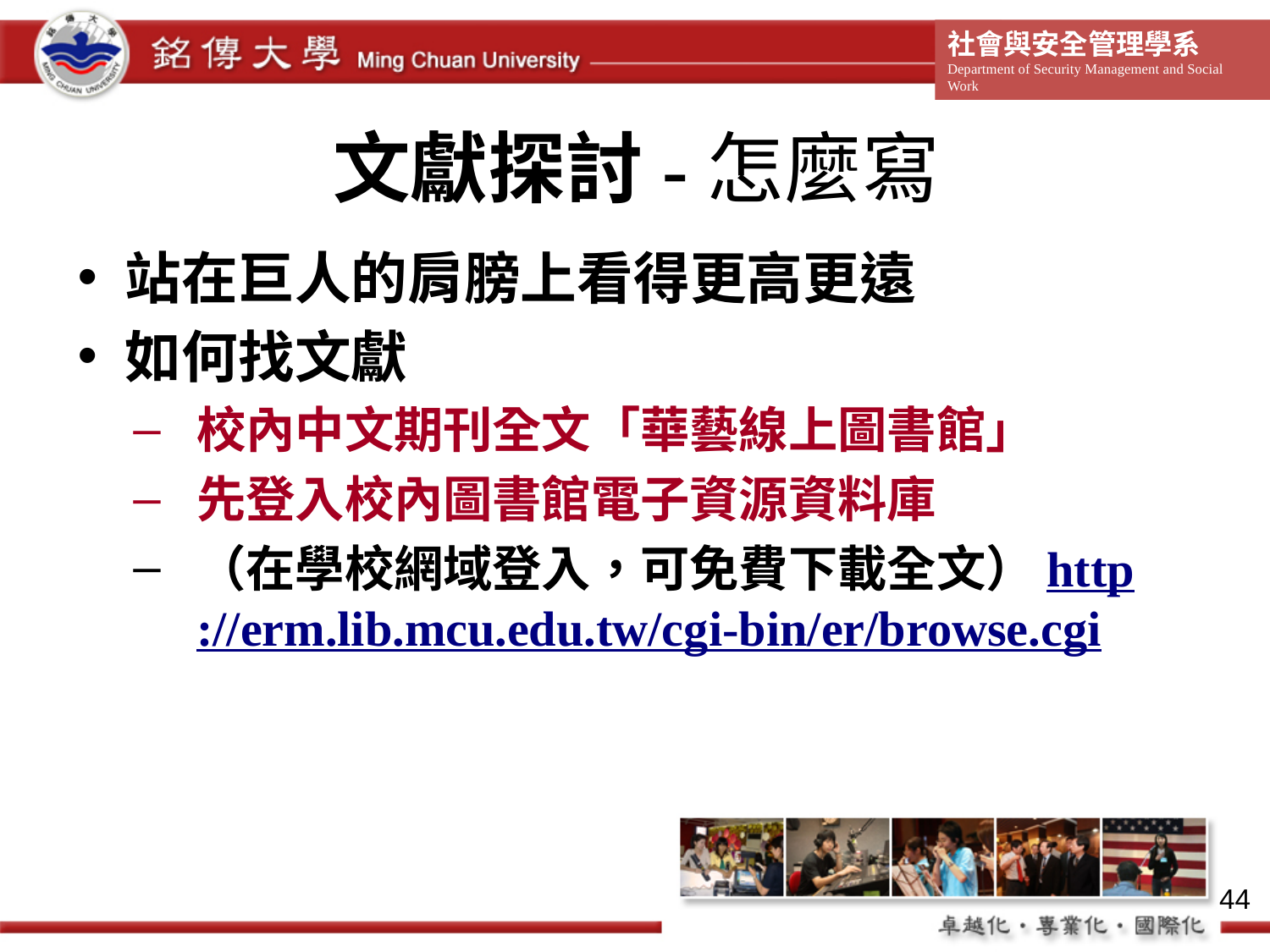

# 文獻探討-怎麼寫
站在巨人的肩膀上看得更高更遠
如何找文獻
校內中文期刊全文「華藝線上圖書館」
先登入校內圖書館電子資源資料庫
（在學校網域登入，可免費下載全文）http://erm.lib.mcu.edu.tw/cgi-bin/er/browse.cgi

44